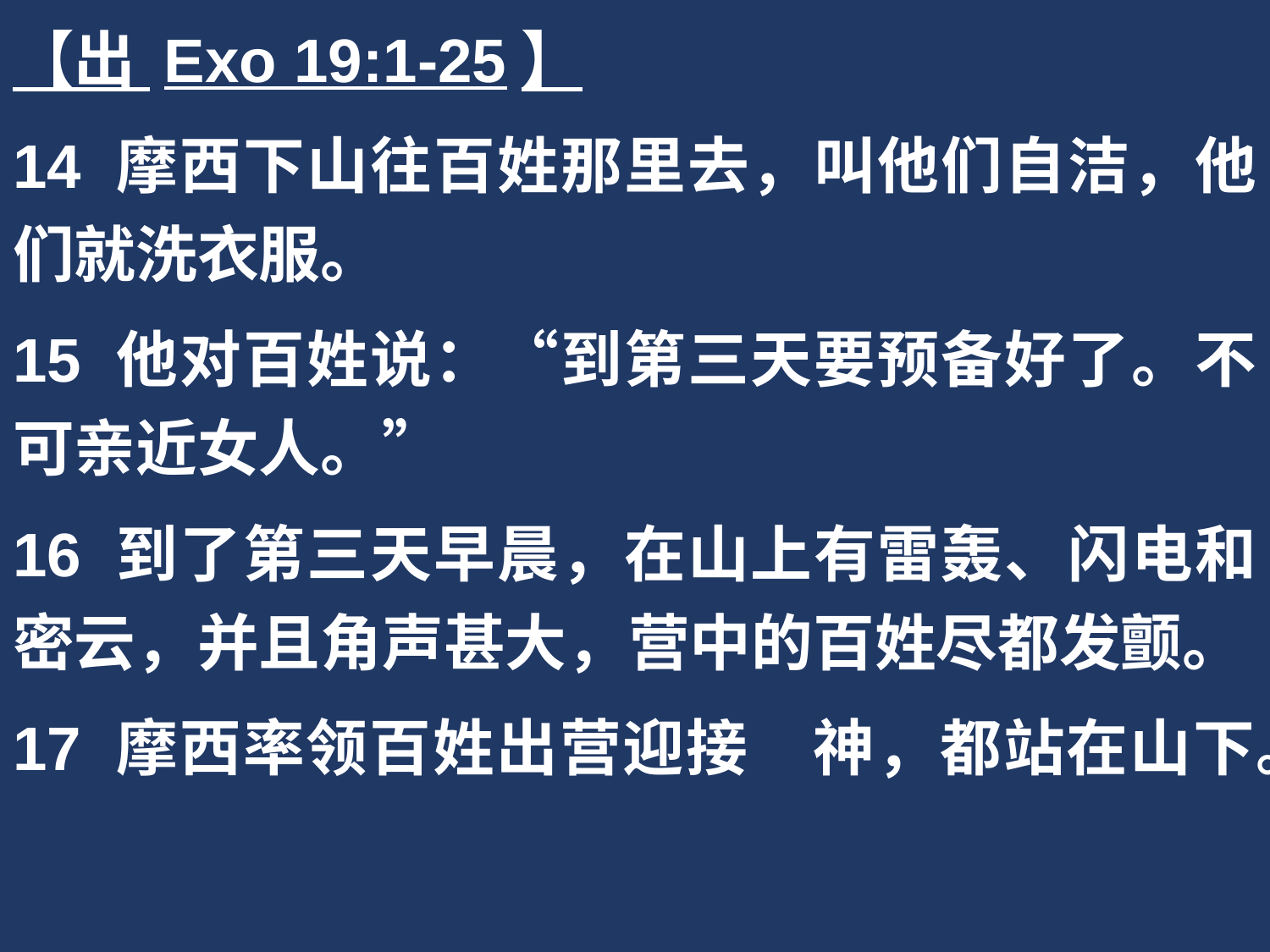

【出 Exo 19:1-25】
14 摩西下山往百姓那里去，叫他们自洁，他们就洗衣服。
15 他对百姓说：“到第三天要预备好了。不可亲近女人。”
16 到了第三天早晨，在山上有雷轰、闪电和密云，并且角声甚大，营中的百姓尽都发颤。
17 摩西率领百姓出营迎接　神，都站在山下。